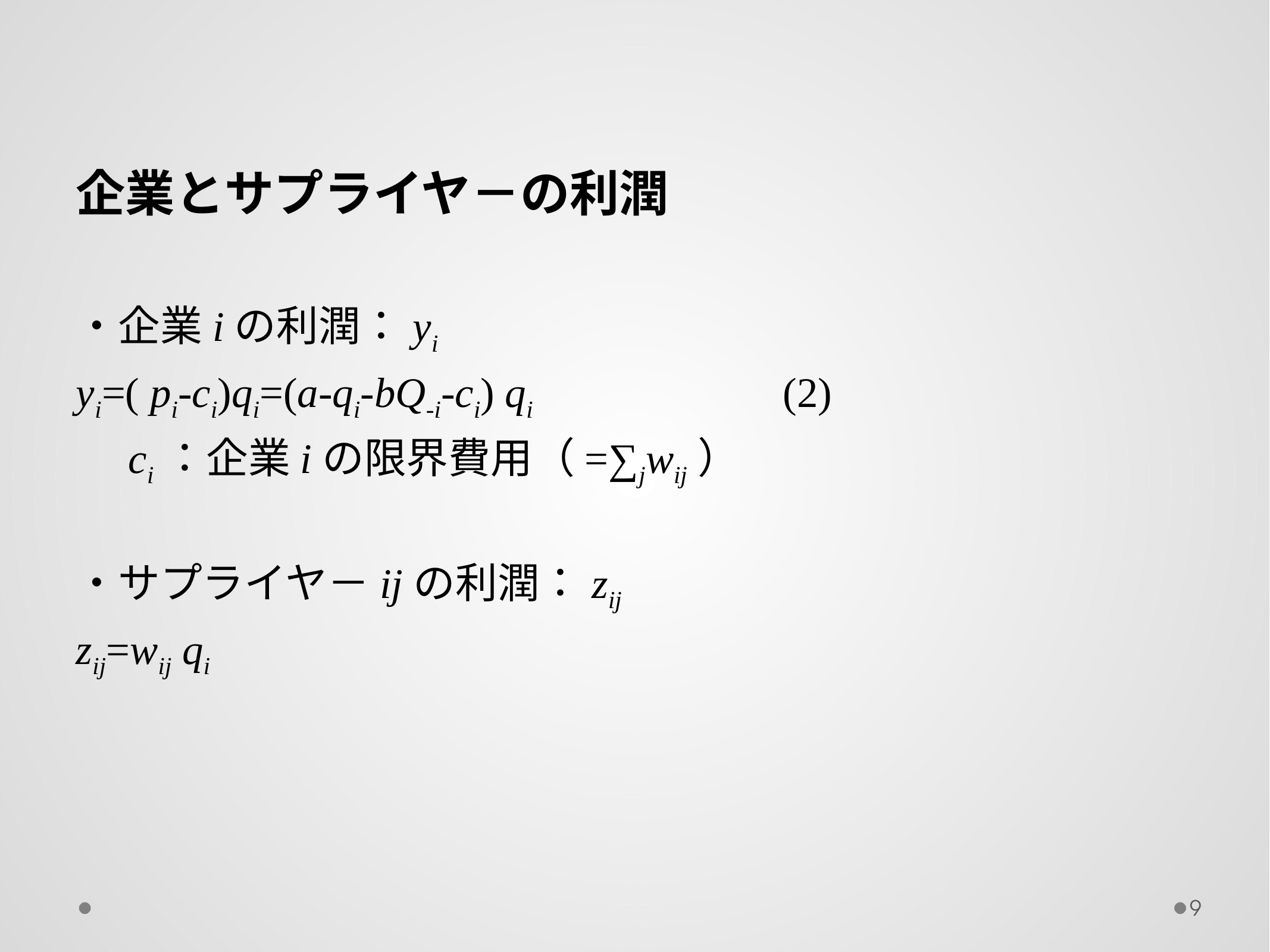

企業とサプライヤ－の利潤

・企業iの利潤：yi
yi=( pi-ci)qi=(a-qi-bQ-i-ci) qi        　           (2)
　ci：企業iの限界費用（=∑jwij）

・サプライヤ－ijの利潤：zij
zij=wij qi

9